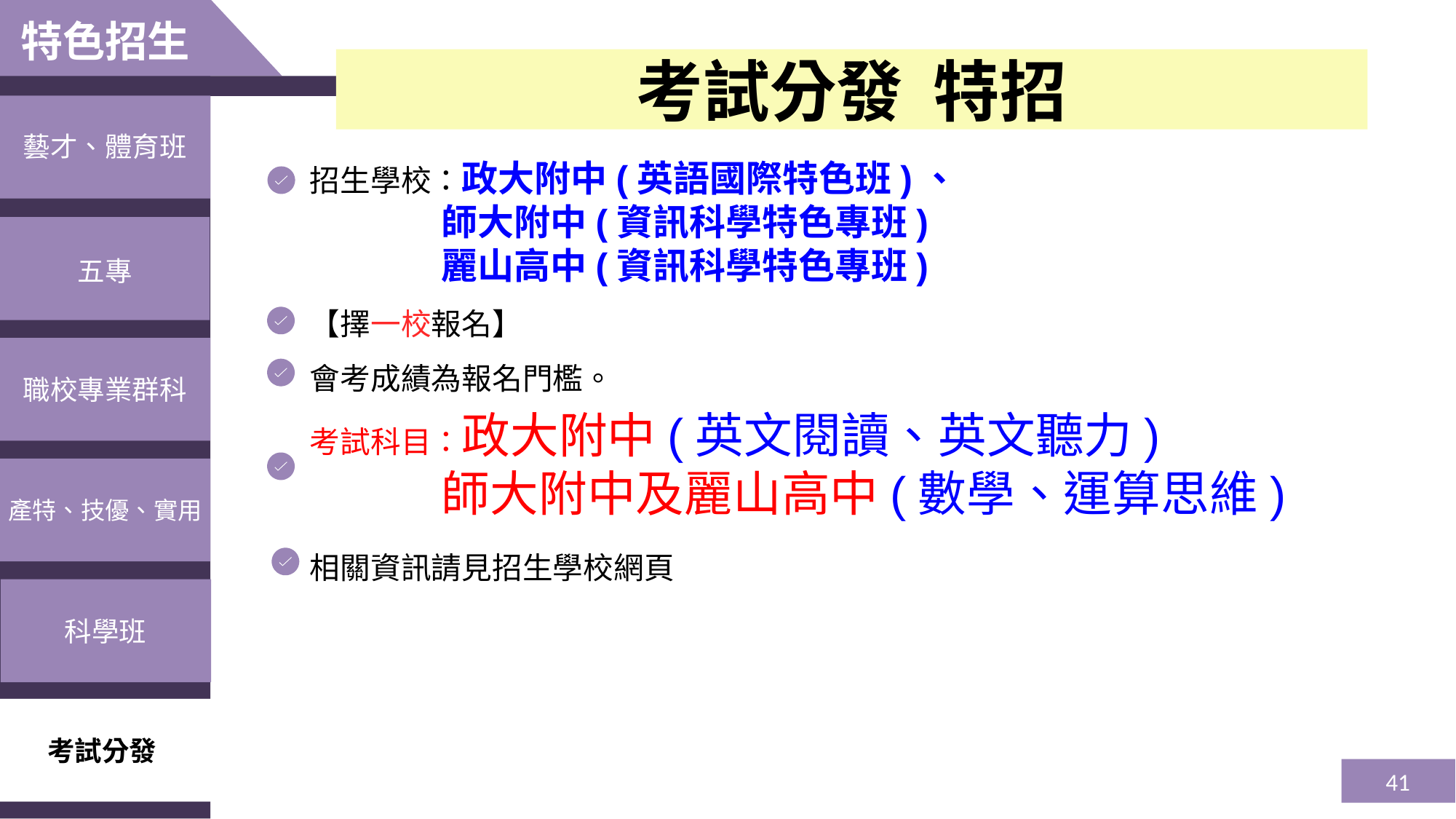

特色招生

考試分發  特招

藝才、體育班
招生學校：政大附中(英語國際特色班)、
               師大附中(資訊科學特色專班)
               麗山高中(資訊科學特色專班)
【擇一校報名】
會考成績為報名門檻。
考試科目：政大附中(英文閱讀、英文聽力)
           師大附中及麗山高中(數學、運算思維)
相關資訊請見招生學校網頁

五專

職校專業群科

產特、技優、實用

科學班

考試分發

41